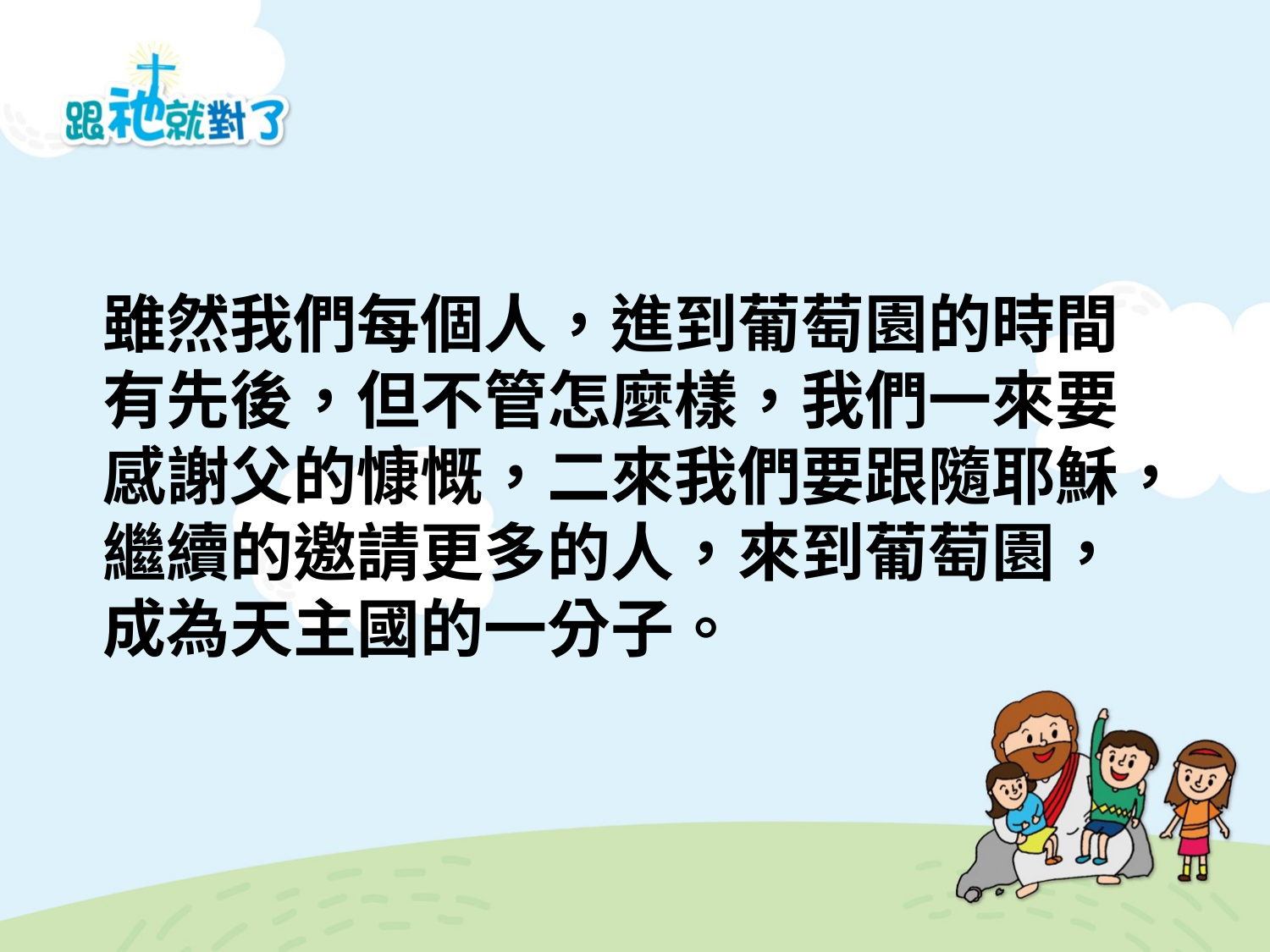

雖然我們每個人，進到葡萄園的時間有先後，但不管怎麼樣，我們一來要感謝父的慷慨，二來我們要跟隨耶穌，繼續的邀請更多的人，來到葡萄園，成為天主國的一分子。